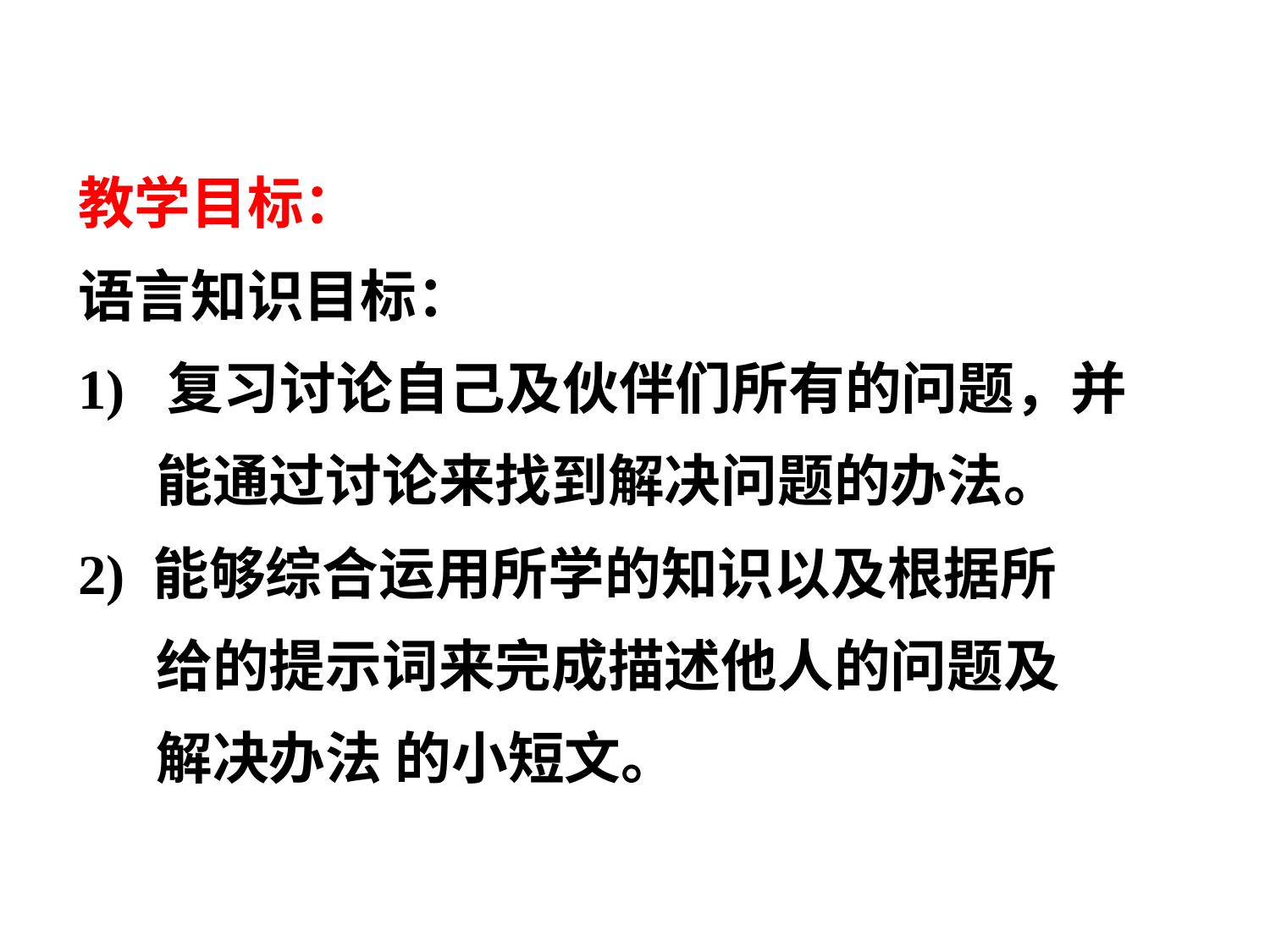

教学目标：
语言知识目标：
1)  复习讨论自己及伙伴们所有的问题，并
     能通过讨论来找到解决问题的办法。
2) 能够综合运用所学的知识以及根据所
     给的提示词来完成描述他人的问题及
     解决办法 的小短文。